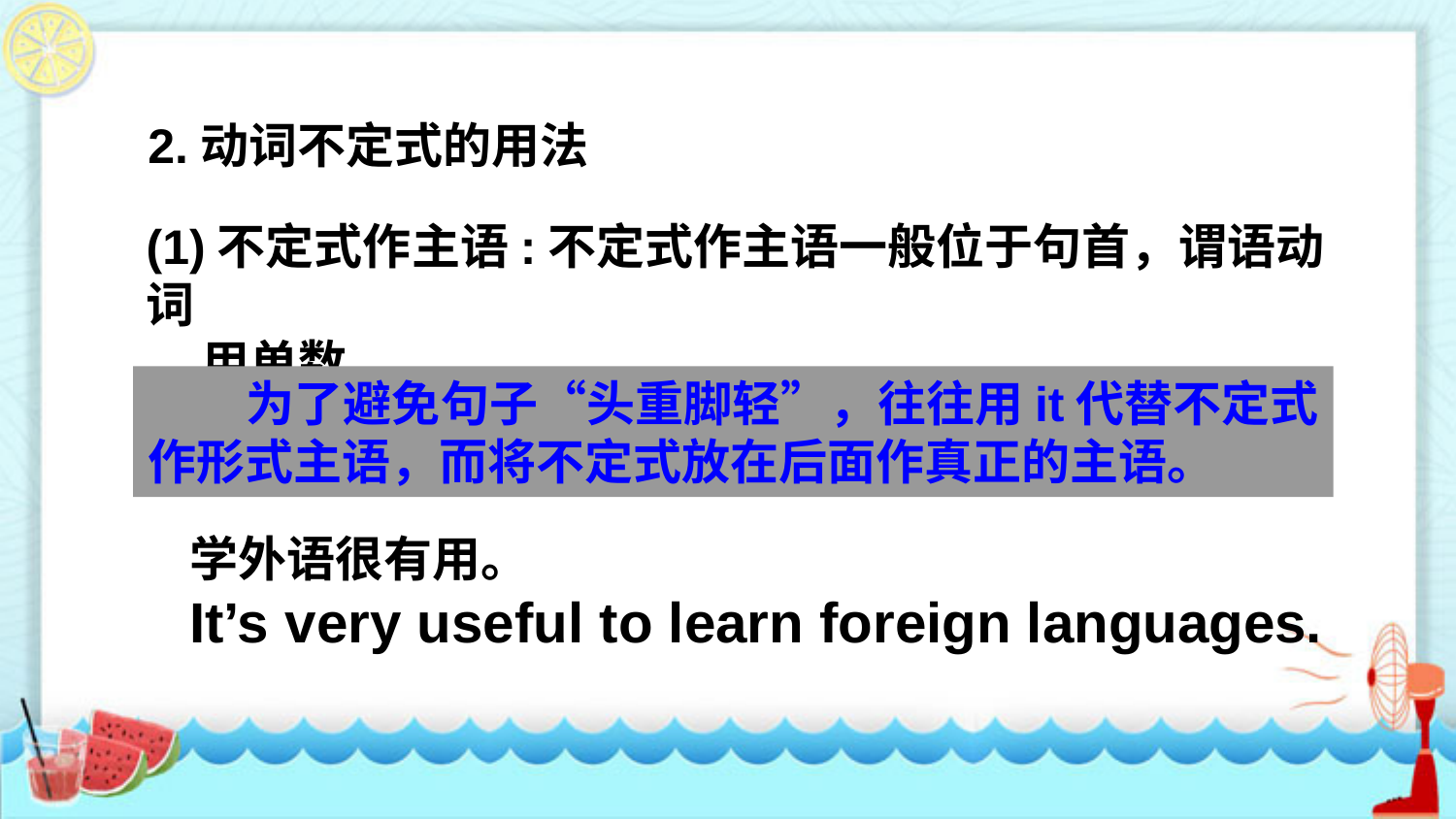

2.动词不定式的用法
(1)不定式作主语:不定式作主语一般位于句首，谓语动词
    用单数。
        为了避免句子“头重脚轻”，往往用it代替不定式作形式主语，而将不定式放在后面作真正的主语。
学外语很有用。
It’s very useful to learn foreign languages.